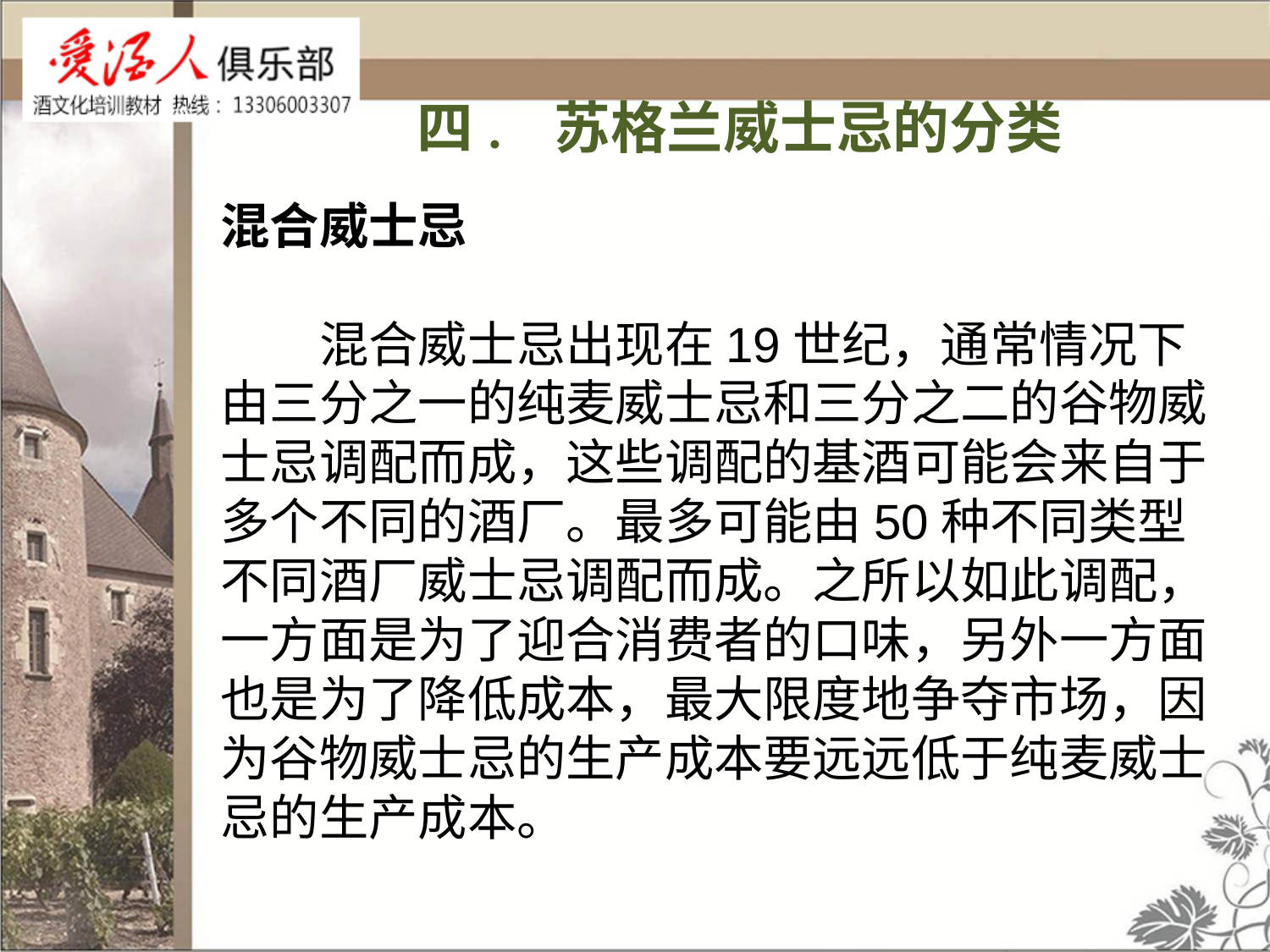

四.   苏格兰威士忌的分类

混合威士忌

　　混合威士忌出现在19世纪，通常情况下由三分之一的纯麦威士忌和三分之二的谷物威士忌调配而成，这些调配的基酒可能会来自于多个不同的酒厂。最多可能由50种不同类型不同酒厂威士忌调配而成。之所以如此调配，一方面是为了迎合消费者的口味，另外一方面也是为了降低成本，最大限度地争夺市场，因为谷物威士忌的生产成本要远远低于纯麦威士忌的生产成本。